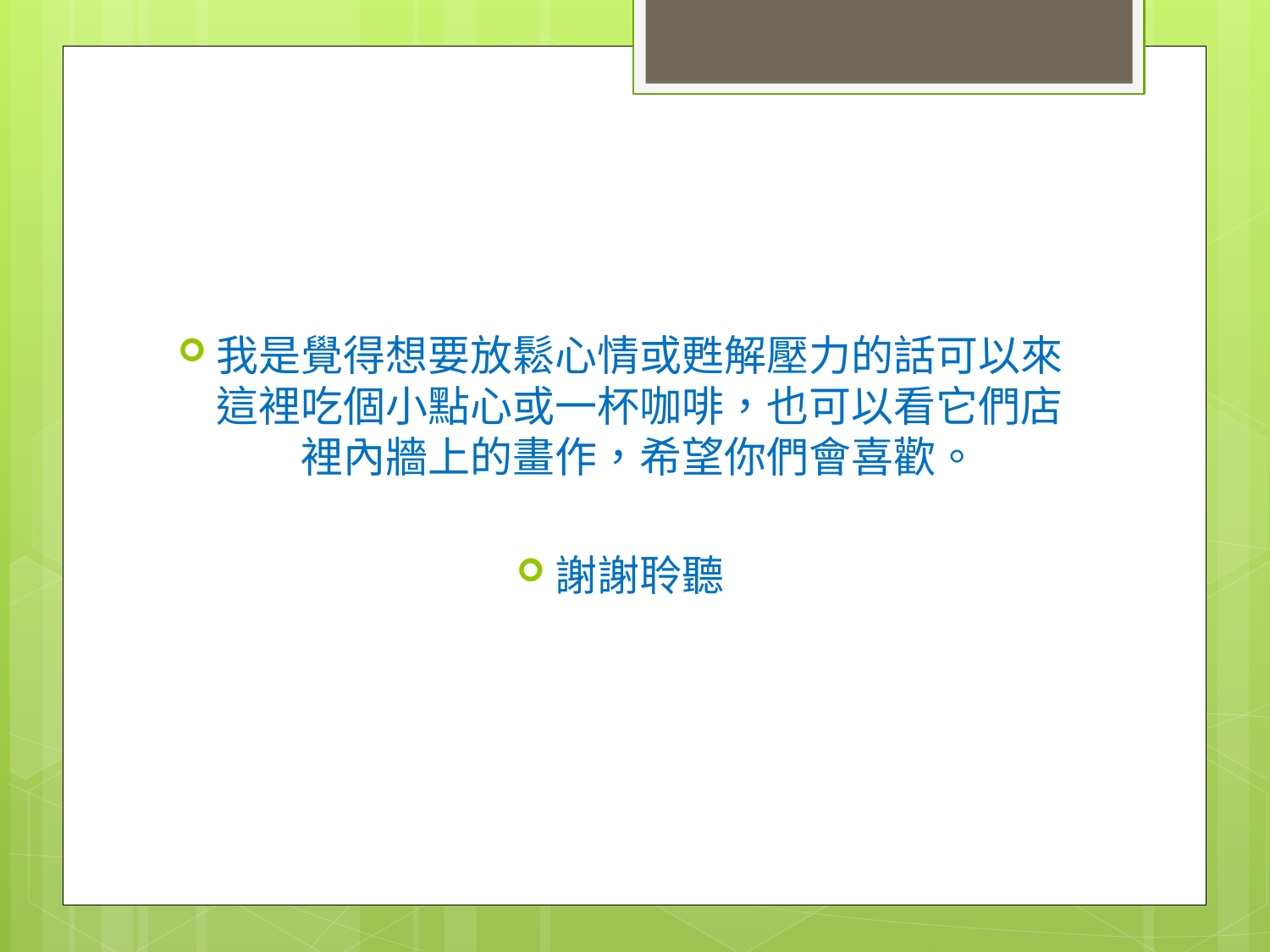

我是覺得想要放鬆心情或甦解壓力的話可以來這裡吃個小點心或一杯咖啡，也可以看它們店裡內牆上的畫作，希望你們會喜歡。

謝謝聆聽